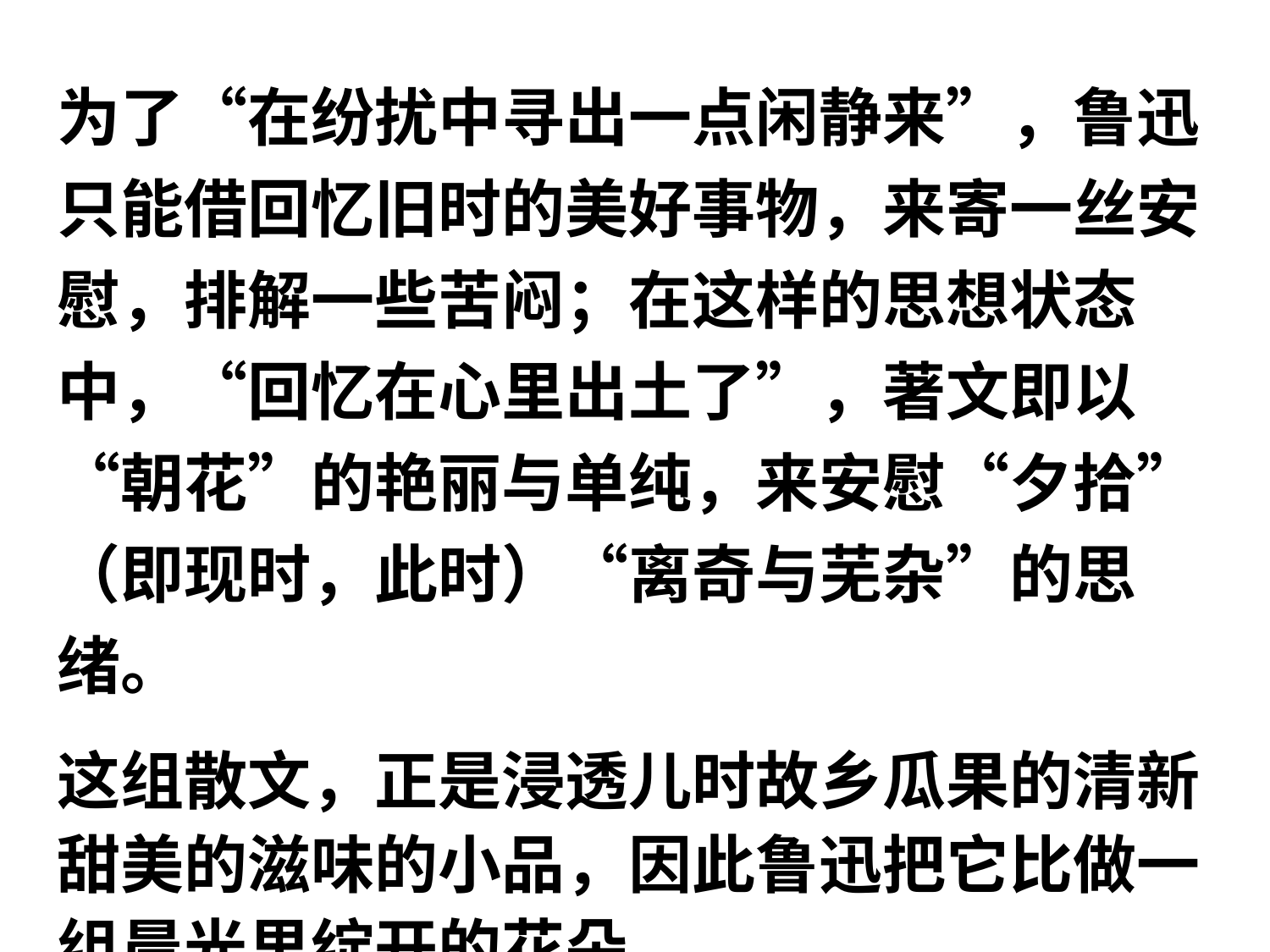

为了“在纷扰中寻出一点闲静来”，鲁迅只能借回忆旧时的美好事物，来寄一丝安慰，排解一些苦闷；在这样的思想状态中，“回忆在心里出土了”，著文即以“朝花”的艳丽与单纯，来安慰“夕拾”（即现时，此时）“离奇与芜杂”的思绪。
这组散文，正是浸透儿时故乡瓜果的清新甜美的滋味的小品，因此鲁迅把它比做一组晨光里绽开的花朵。